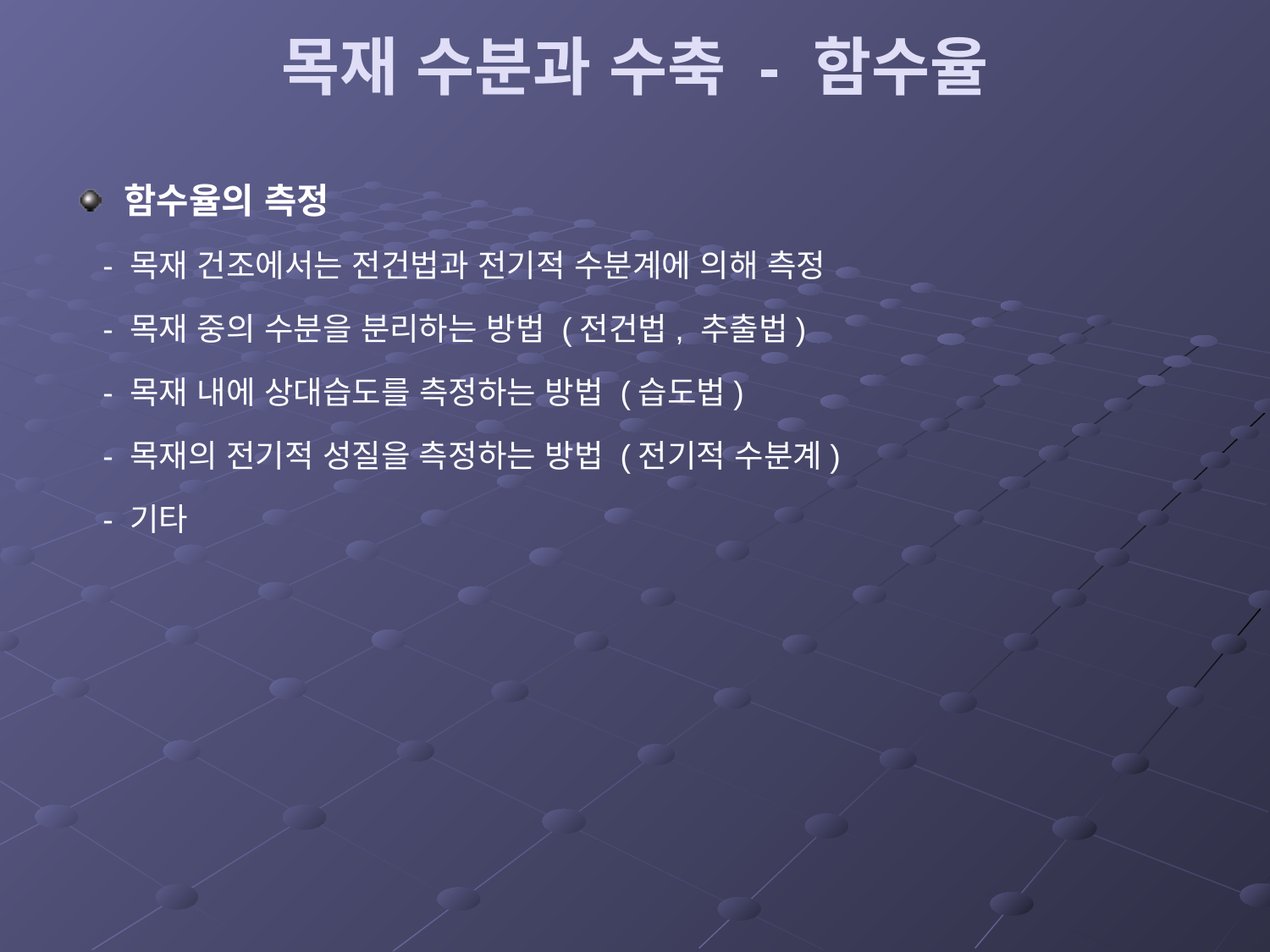

# 목재 수분과 수축 - 함수율
함수율의 측정
   - 목재 건조에서는 전건법과 전기적 수분계에 의해 측정
   - 목재 중의 수분을 분리하는 방법 (전건법, 추출법)
   - 목재 내에 상대습도를 측정하는 방법 (습도법)
   - 목재의 전기적 성질을 측정하는 방법 (전기적 수분계)
   - 기타